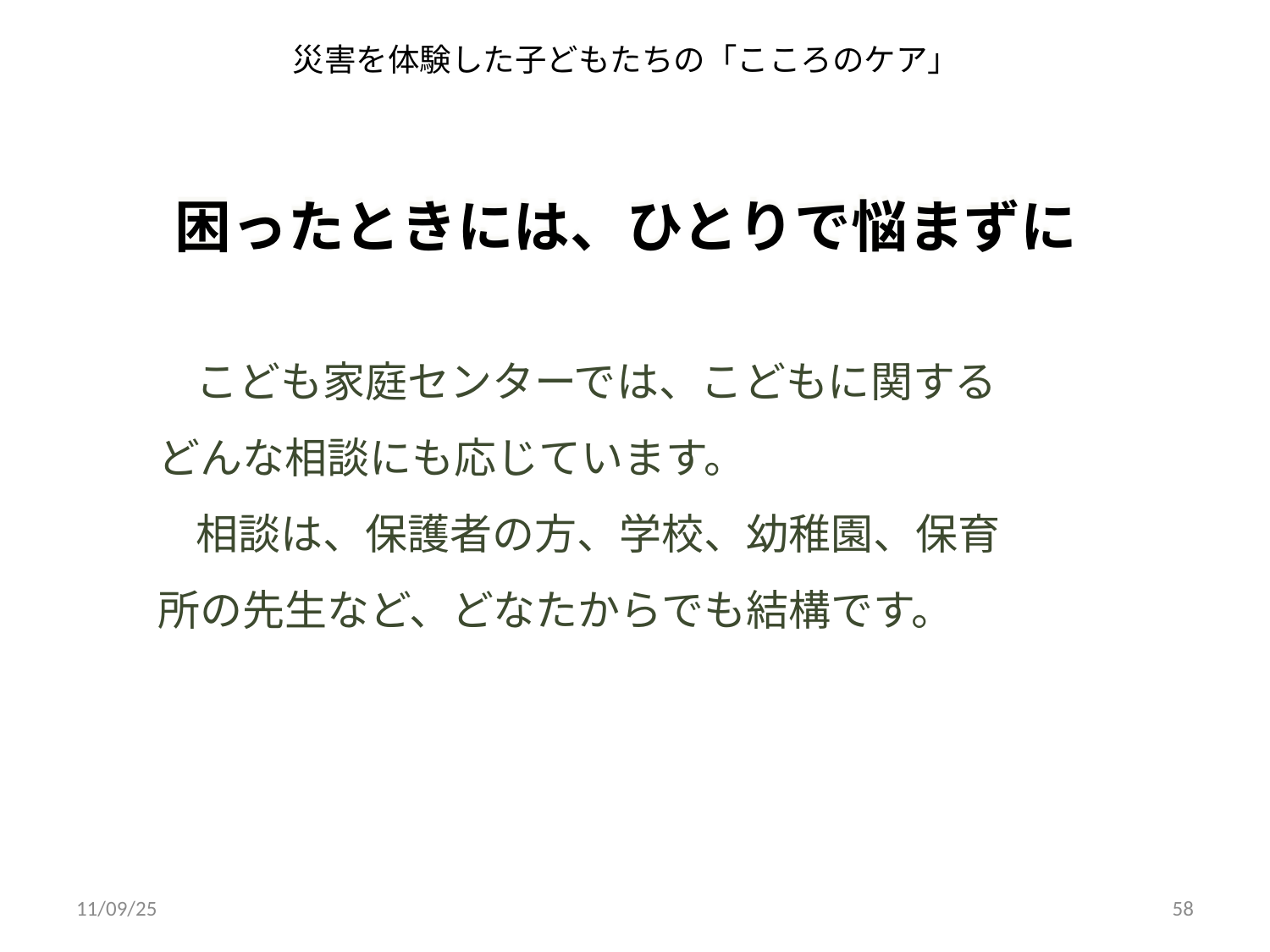

# 災害を体験した子どもたちの「こころのケア」
困ったときには、ひとりで悩まずに
こども家庭センターでは、こどもに関するどんな相談にも応じています。
相談は、保護者の方、学校、幼稚園、保育所の先生など、どなたからでも結構です。
11/09/25
58